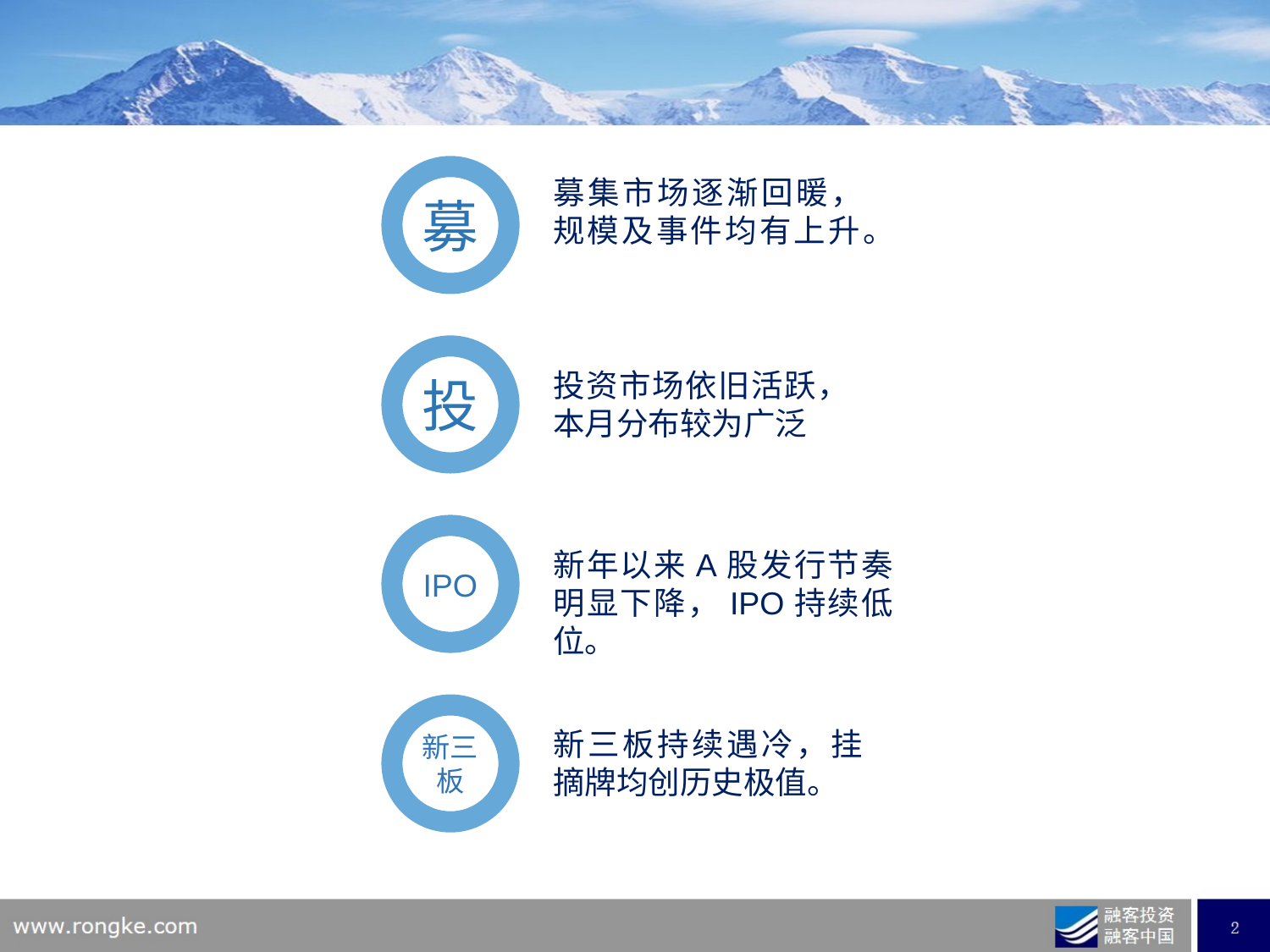

募
募集市场逐渐回暖，规模及事件均有上升。
投
投资市场依旧活跃，本月分布较为广泛
IPO
新年以来A股发行节奏明显下降，IPO持续低位。
新三板
新三板持续遇冷，挂摘牌均创历史极值。